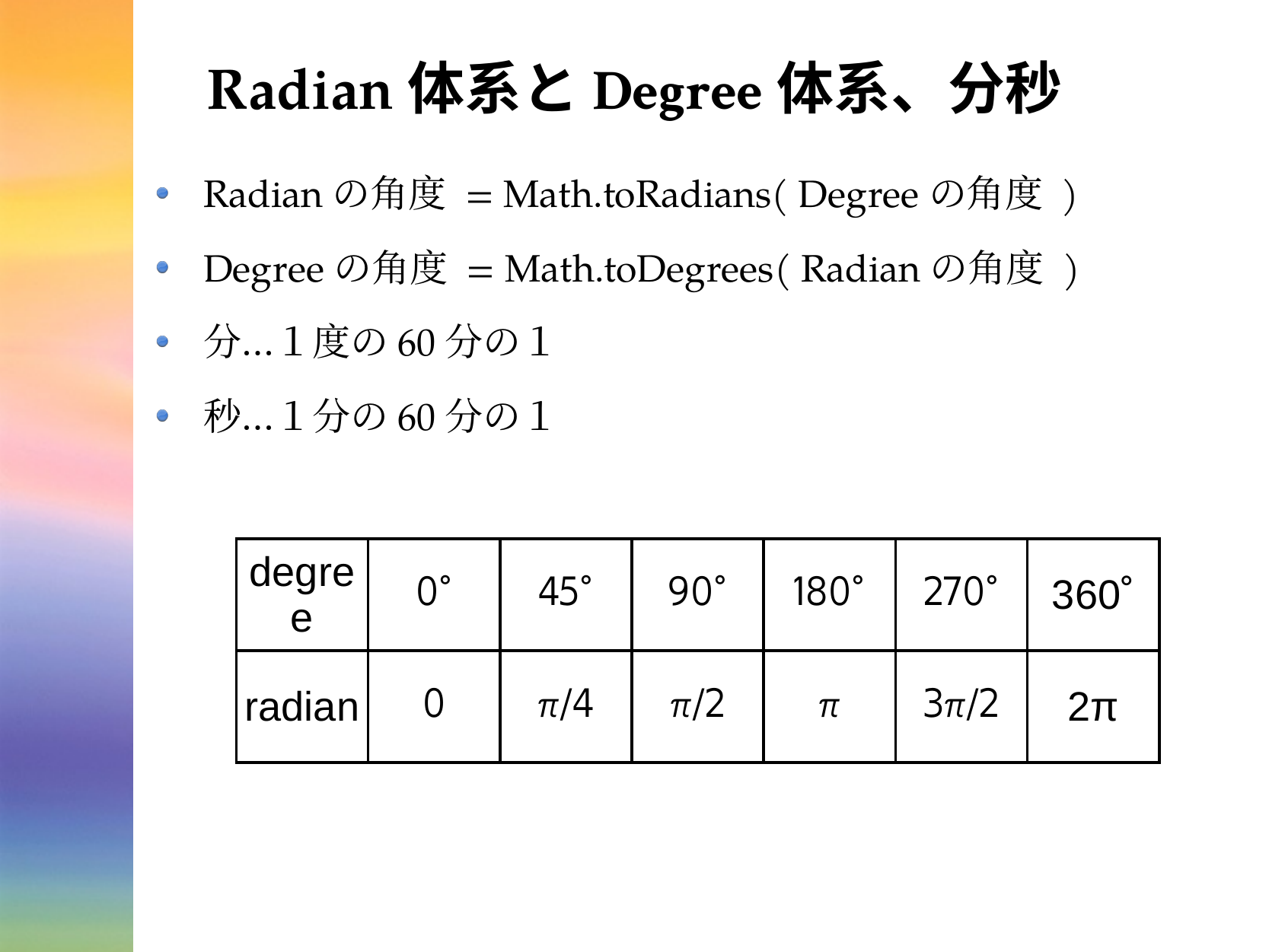

# Radian体系とDegree体系、分秒
Radianの角度 = Math.toRadians( Degreeの角度 )
Degreeの角度 = Math.toDegrees( Radianの角度 )
分…１度の60分の１
秒…１分の60分の１
| degree | 0˚ | 45˚ | 90˚ | 180˚ | 270˚ | 360˚ |
| --- | --- | --- | --- | --- | --- | --- |
| radian | 0 | π/4 | π/2 | π | 3π/2 | 2π |